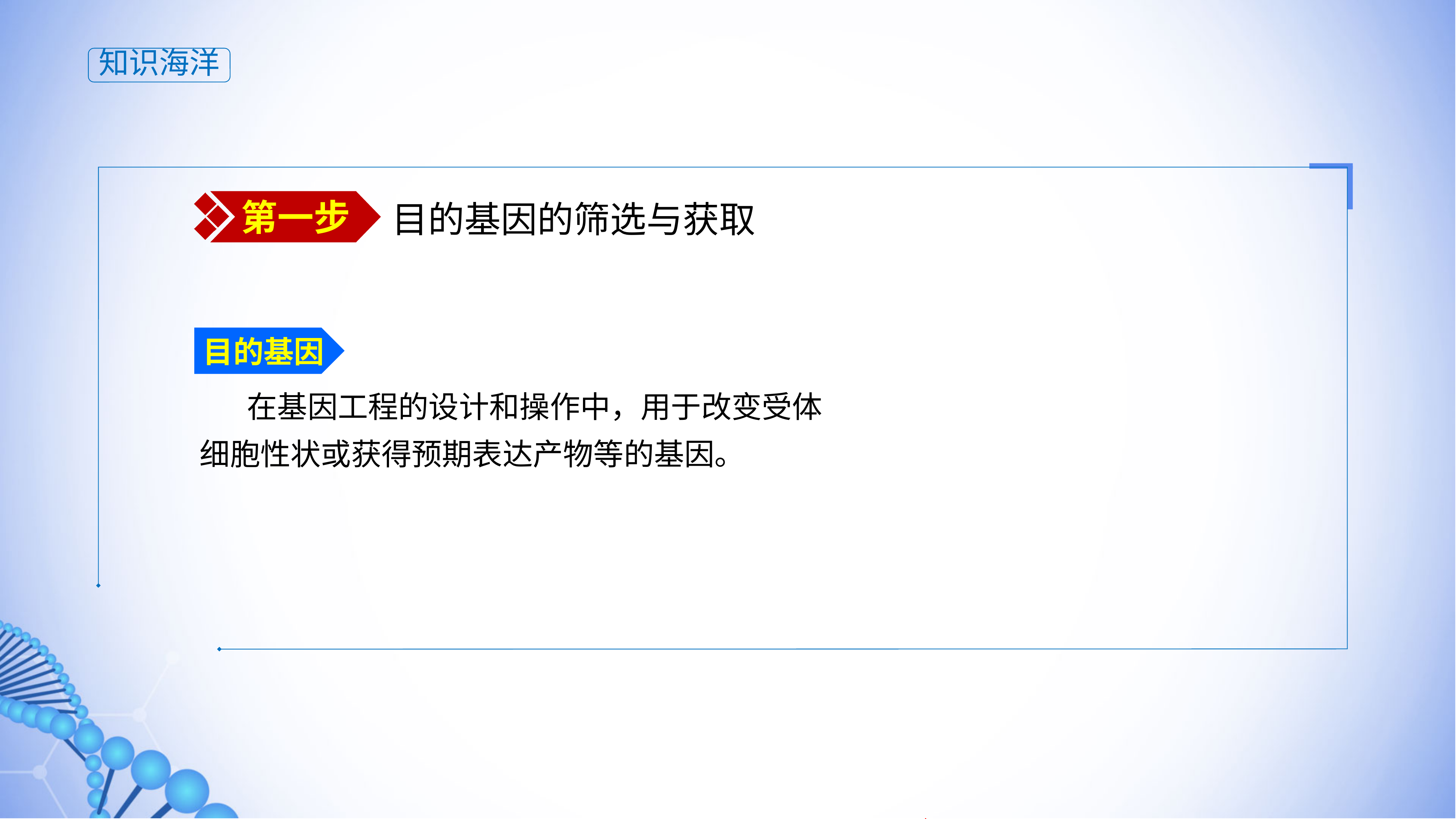

知识海洋

第一步
目的基因的筛选与获取
目的基因
在基因工程的设计和操作中，用于改变受体细胞性状或获得预期表达产物等的基因。